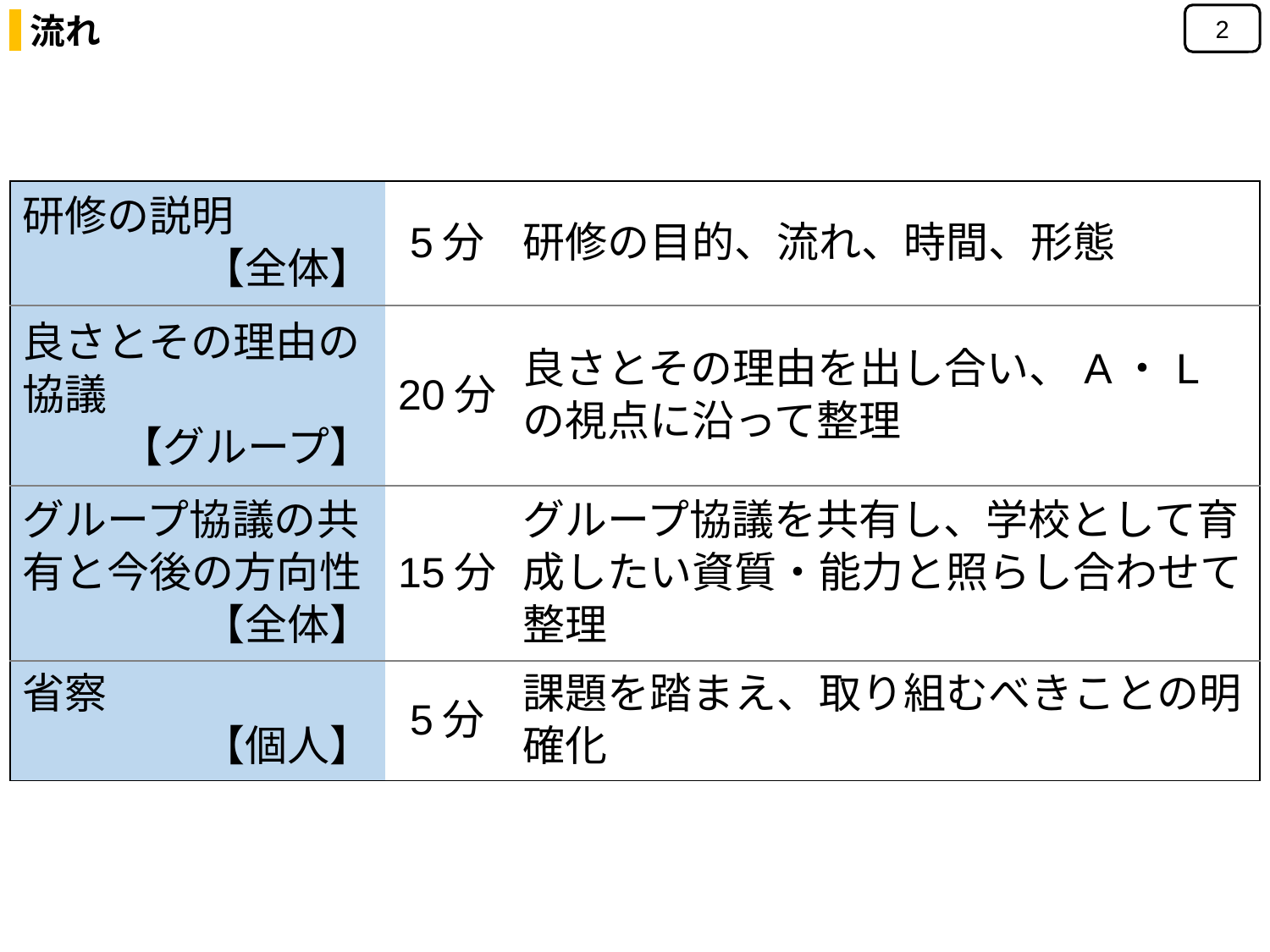

流れ
2

| 研修の説明 【全体】 | 5分 | 研修の目的、流れ、時間、形態 |
| --- | --- | --- |
| 良さとその理由の 協議 【グループ】 | 20分 | 良さとその理由を出し合い、A・Lの視点に沿って整理 |
| グループ協議の共有と今後の方向性 【全体】 | 15分 | グループ協議を共有し、学校として育成したい資質・能力と照らし合わせて整理 |
| 省察 【個人】 | 5分 | 課題を踏まえ、取り組むべきことの明確化 |